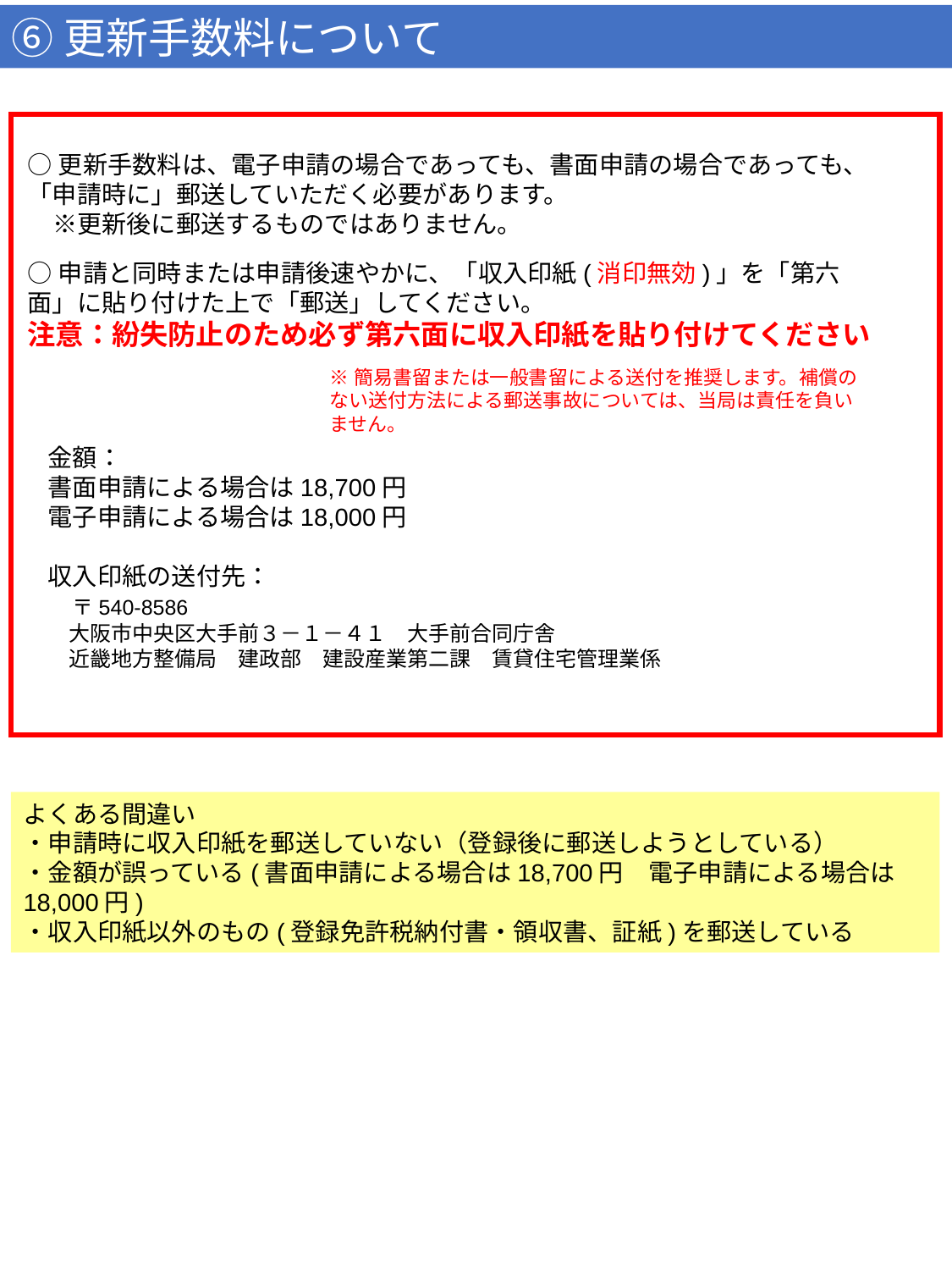

⑥更新手数料について

○更新手数料は、電子申請の場合であっても、書面申請の場合であっても、「申請時に」郵送していただく必要があります。
　※更新後に郵送するものではありません。
○申請と同時または申請後速やかに、「収入印紙(消印無効)」を「第六面」に貼り付けた上で「郵送」してください。
注意：紛失防止のため必ず第六面に収入印紙を貼り付けてください
※簡易書留または一般書留による送付を推奨します。補償のない送付方法による郵送事故については、当局は責任を負いません。

金額：
書面申請による場合は18,700円
電子申請による場合は18,000円

収入印紙の送付先：
　〒540-8586
　大阪市中央区大手前３－１－４１　大手前合同庁舎
　近畿地方整備局　建政部　建設産業第二課　賃貸住宅管理業係
よくある間違い
・申請時に収入印紙を郵送していない（登録後に郵送しようとしている）
・金額が誤っている(書面申請による場合は18,700円　電子申請による場合は18,000円)
・収入印紙以外のもの(登録免許税納付書・領収書、証紙)を郵送している